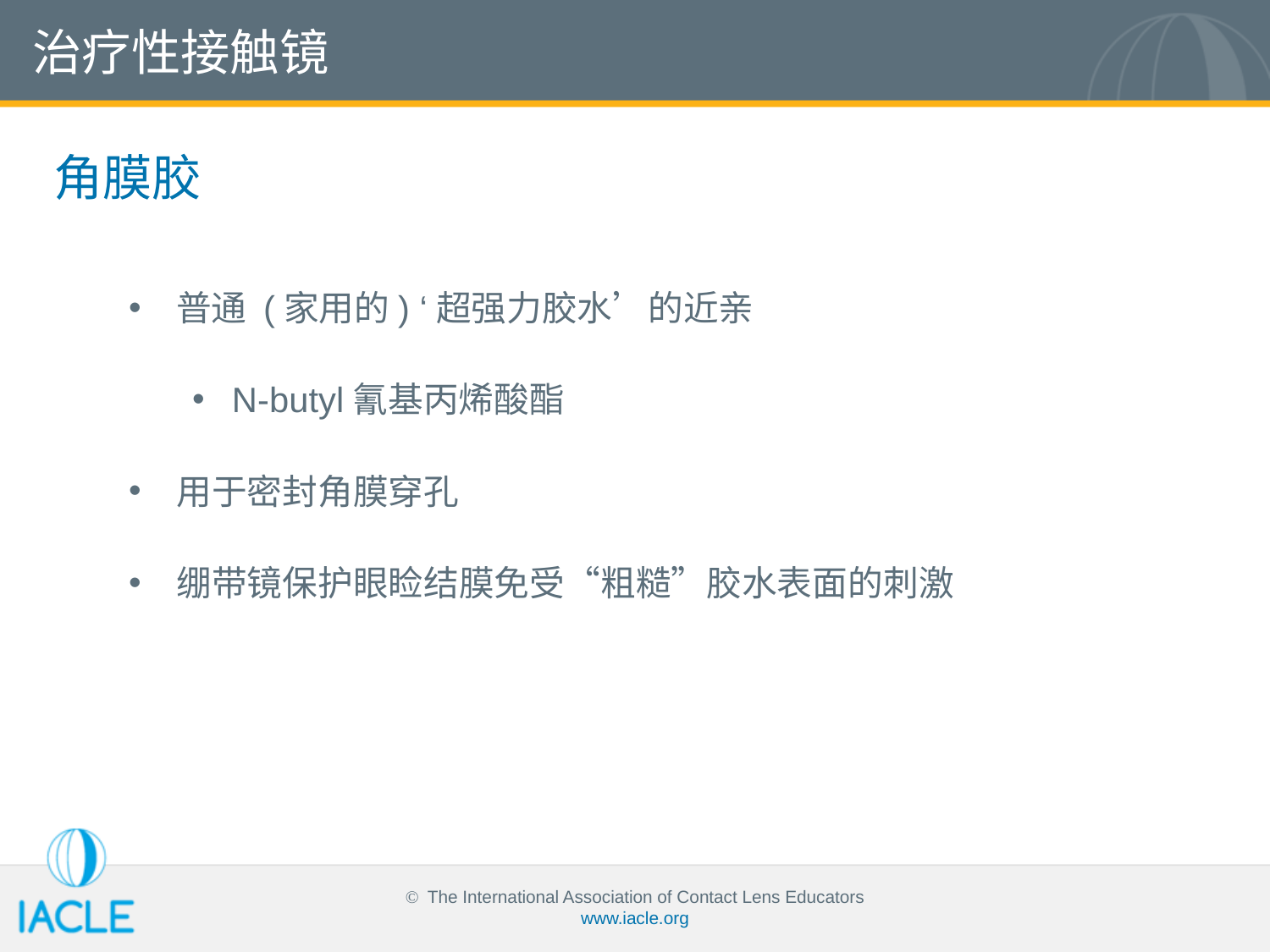

治疗性接触镜
角膜胶
普通 (家用的) ‘超强力胶水’的近亲
N-butyl氰基丙烯酸酯
用于密封角膜穿孔
绷带镜保护眼睑结膜免受“粗糙”胶水表面的刺激